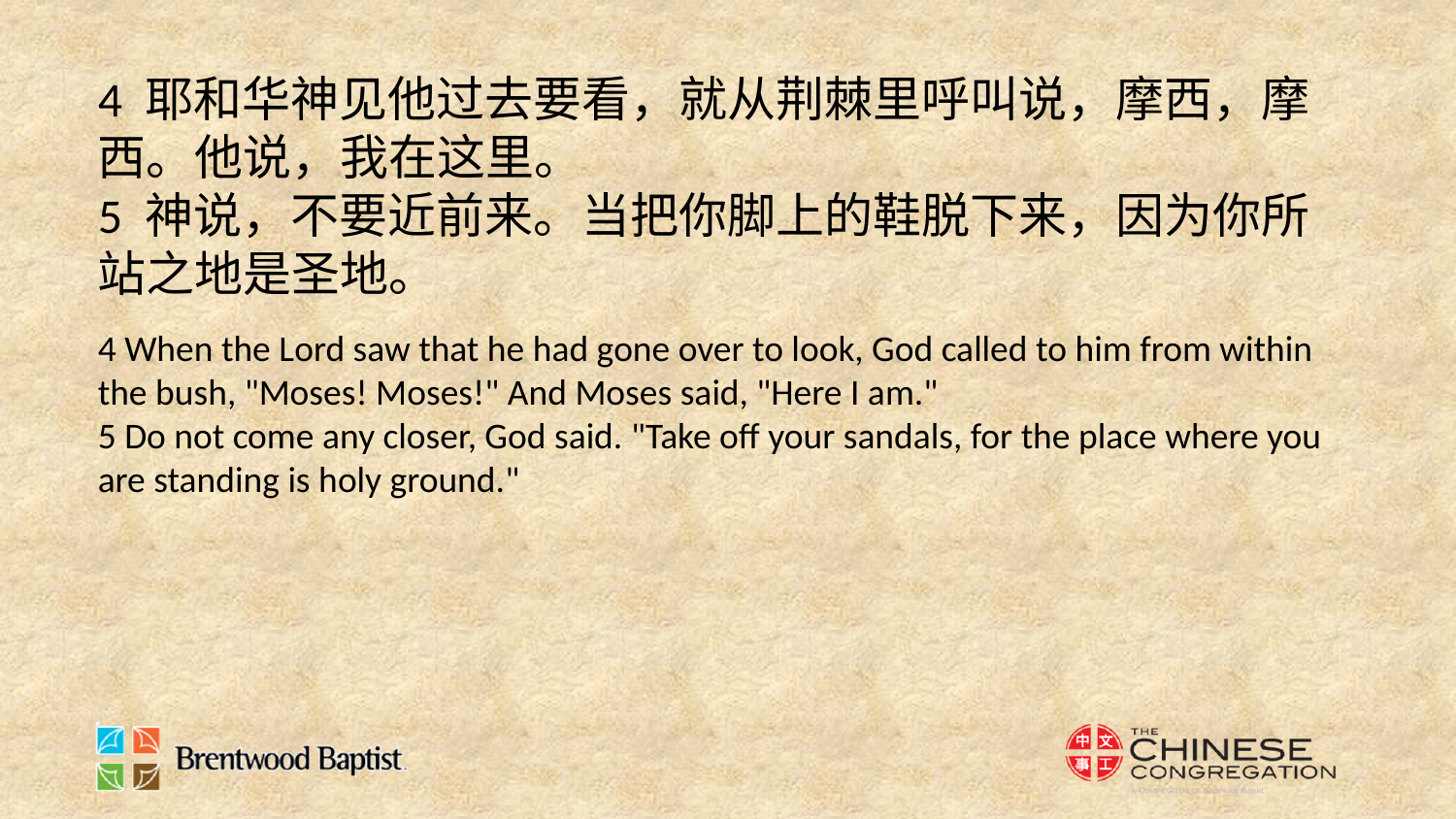

4 耶和华神见他过去要看，就从荆棘里呼叫说，摩西，摩西。他说，我在这里。
5 神说，不要近前来。当把你脚上的鞋脱下来，因为你所站之地是圣地。

4 When the Lord saw that he had gone over to look, God called to him from within the bush, "Moses! Moses!" And Moses said, "Here I am."
5 Do not come any closer, God said. "Take off your sandals, for the place where you are standing is holy ground."